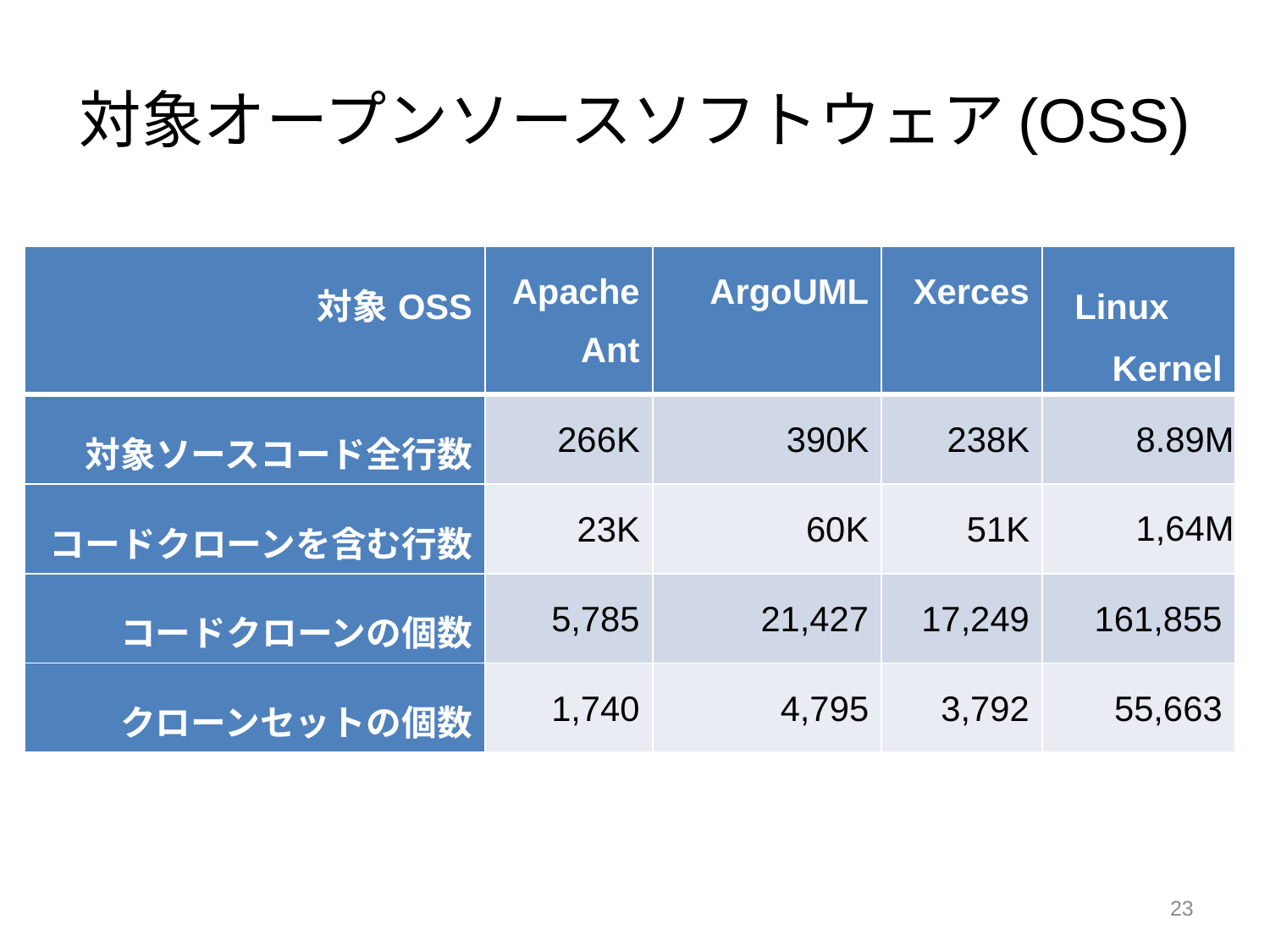

# 対象オープンソースソフトウェア(OSS)
| 対象OSS | Apache Ant | ArgoUML | Xerces | Linux　Kernel |
| --- | --- | --- | --- | --- |
| 対象ソースコード全行数 | 266K | 390K | 238K | 8.89M |
| コードクローンを含む行数 | 23K | 60K | 51K | 1,64M |
| コードクローンの個数 | 5,785 | 21,427 | 17,249 | 161,855 |
| クローンセットの個数 | 1,740 | 4,795 | 3,792 | 55,663 |
23